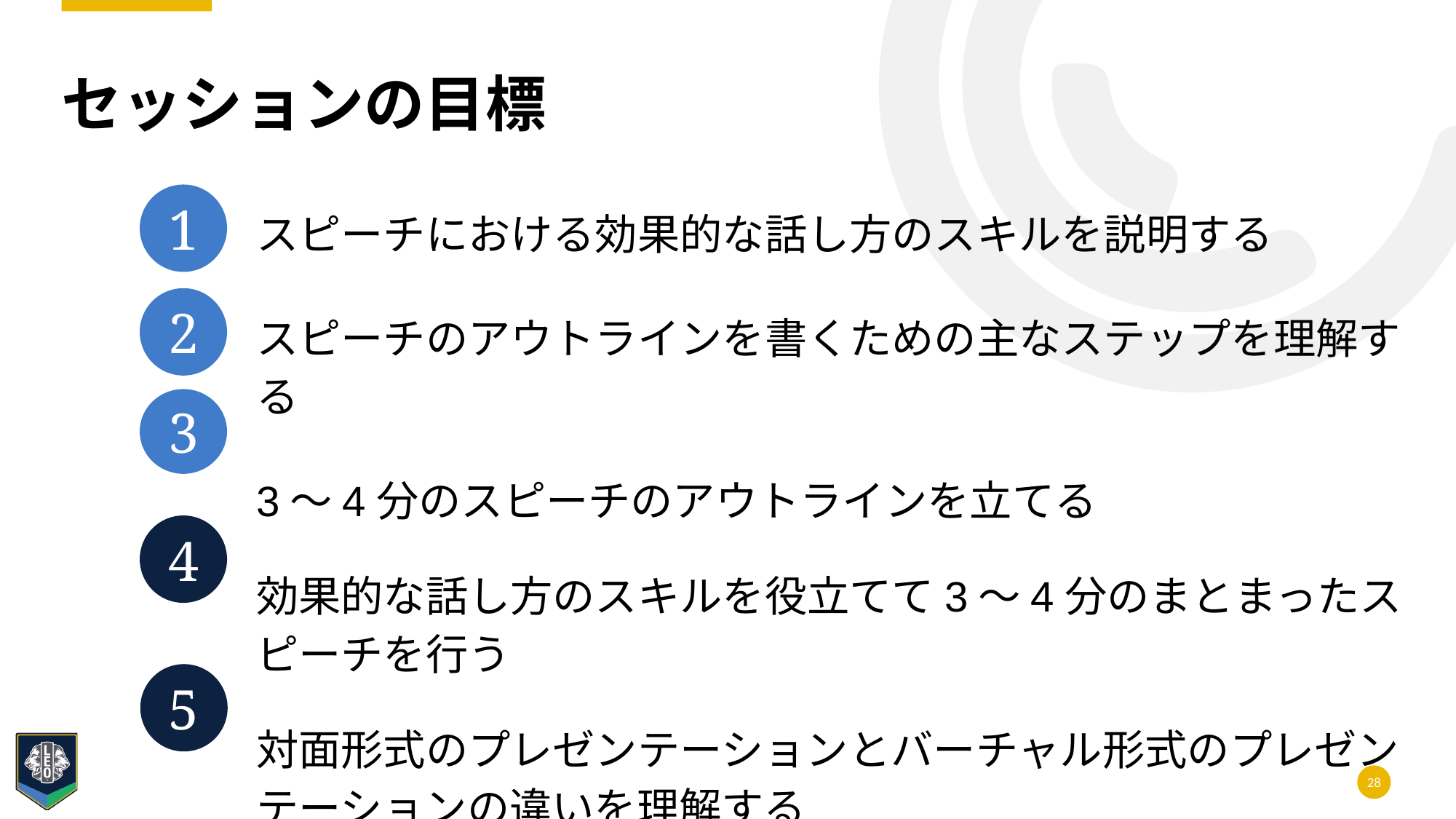

# セッションの目標
1
2
3
4
5
スピーチにおける効果的な話し方のスキルを説明する
スピーチのアウトラインを書くための主なステップを理解する
3～4分のスピーチのアウトラインを立てる
効果的な話し方のスキルを役立てて3～4分のまとまったスピーチを行う
対面形式のプレゼンテーションとバーチャル形式のプレゼンテーションの違いを理解する

28